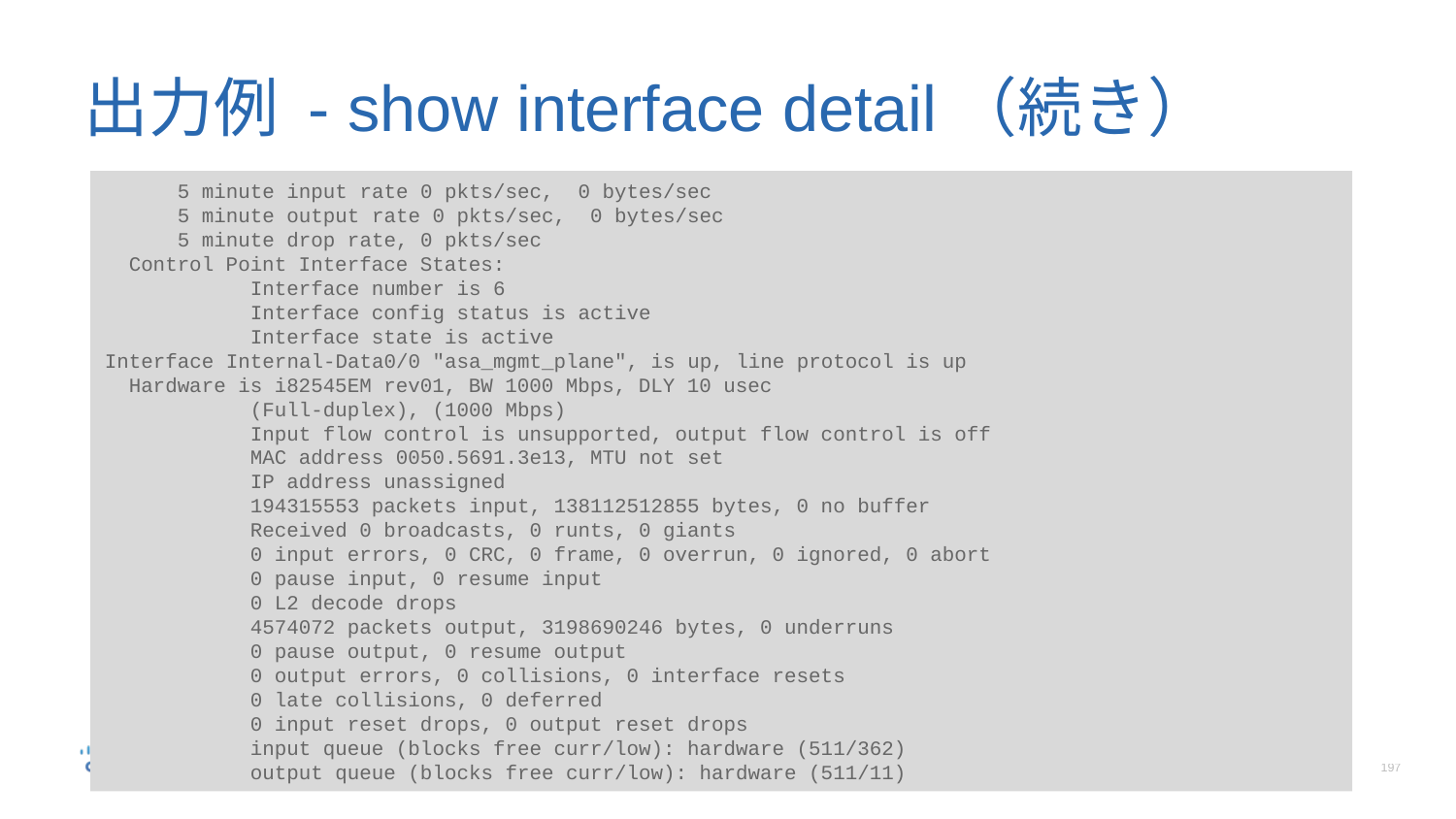

# 出力例 - show interface detail（続き）
      5 minute input rate 0 pkts/sec,  0 bytes/sec
      5 minute output rate 0 pkts/sec,  0 bytes/sec
      5 minute drop rate, 0 pkts/sec
  Control Point Interface States:
	Interface number is 6
	Interface config status is active
	Interface state is active
Interface Internal-Data0/0 "asa_mgmt_plane", is up, line protocol is up
  Hardware is i82545EM rev01, BW 1000 Mbps, DLY 10 usec
	(Full-duplex), (1000 Mbps)
	Input flow control is unsupported, output flow control is off
	MAC address 0050.5691.3e13, MTU not set
	IP address unassigned
	194315553 packets input, 138112512855 bytes, 0 no buffer
	Received 0 broadcasts, 0 runts, 0 giants
	0 input errors, 0 CRC, 0 frame, 0 overrun, 0 ignored, 0 abort
	0 pause input, 0 resume input
	0 L2 decode drops
	4574072 packets output, 3198690246 bytes, 0 underruns
	0 pause output, 0 resume output
	0 output errors, 0 collisions, 0 interface resets
	0 late collisions, 0 deferred
	0 input reset drops, 0 output reset drops
	input queue (blocks free curr/low): hardware (511/362)
	output queue (blocks free curr/low): hardware (511/11)